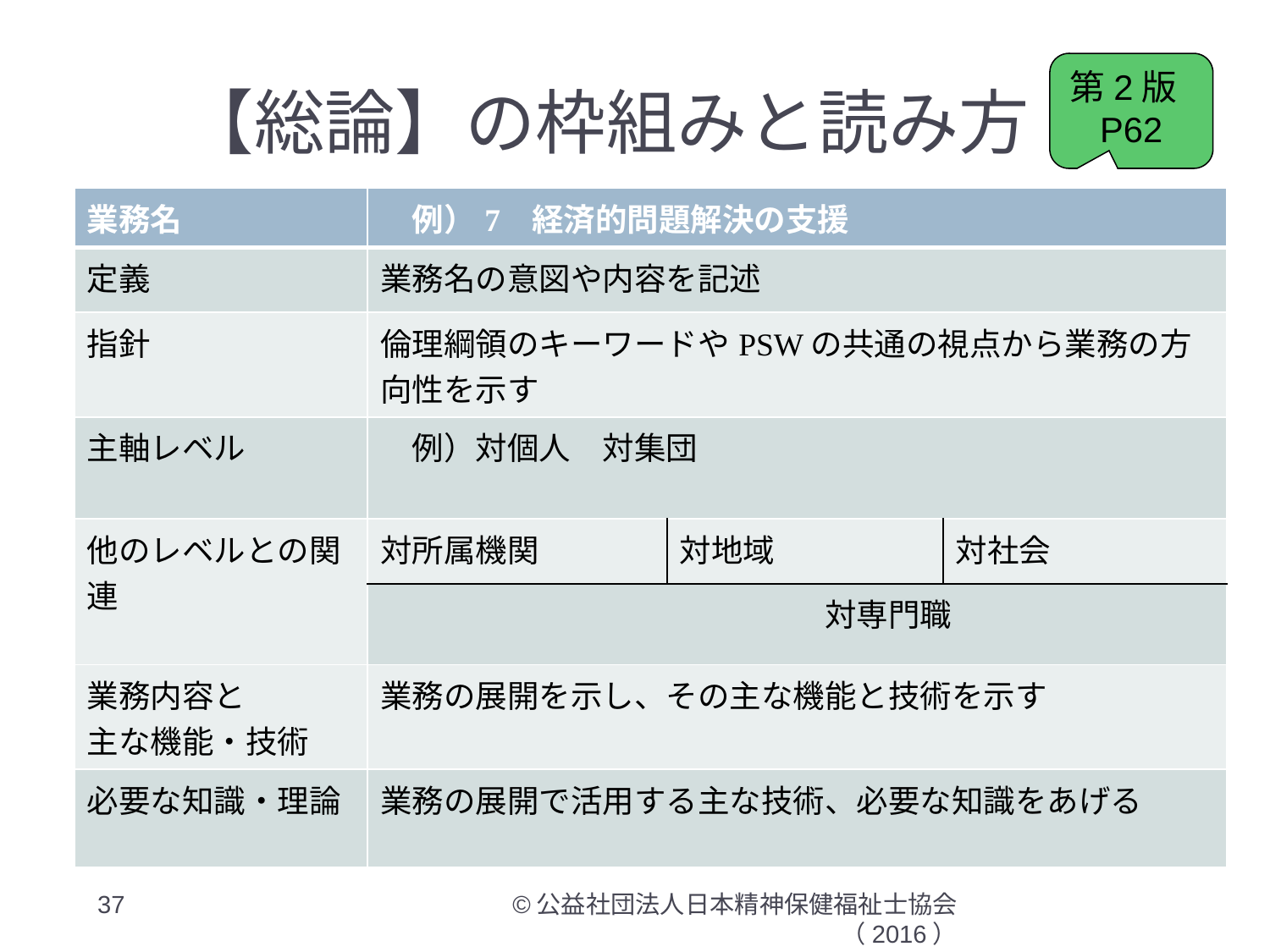

# 【総論】の枠組みと読み方
第2版
P62
| 業務名 | 例）7 経済的問題解決の支援 |  |  |
| --- | --- | --- | --- |
| 定義 | 業務名の意図や内容を記述 |  |  |
| 指針 | 倫理綱領のキーワードやPSWの共通の視点から業務の方向性を示す |  |  |
| 主軸レベル | 例）対個人　対集団 |  |  |
| 他のレベルとの関連 | 対所属機関 | 対地域 | 対社会 |
|  | 対専門職 |  |  |
| 業務内容と 主な機能・技術 | 業務の展開を示し、その主な機能と技術を示す |  |  |
| 必要な知識・理論 | 業務の展開で活用する主な技術、必要な知識をあげる |  |  |
37
©公益社団法人日本精神保健福祉士協会（2016）